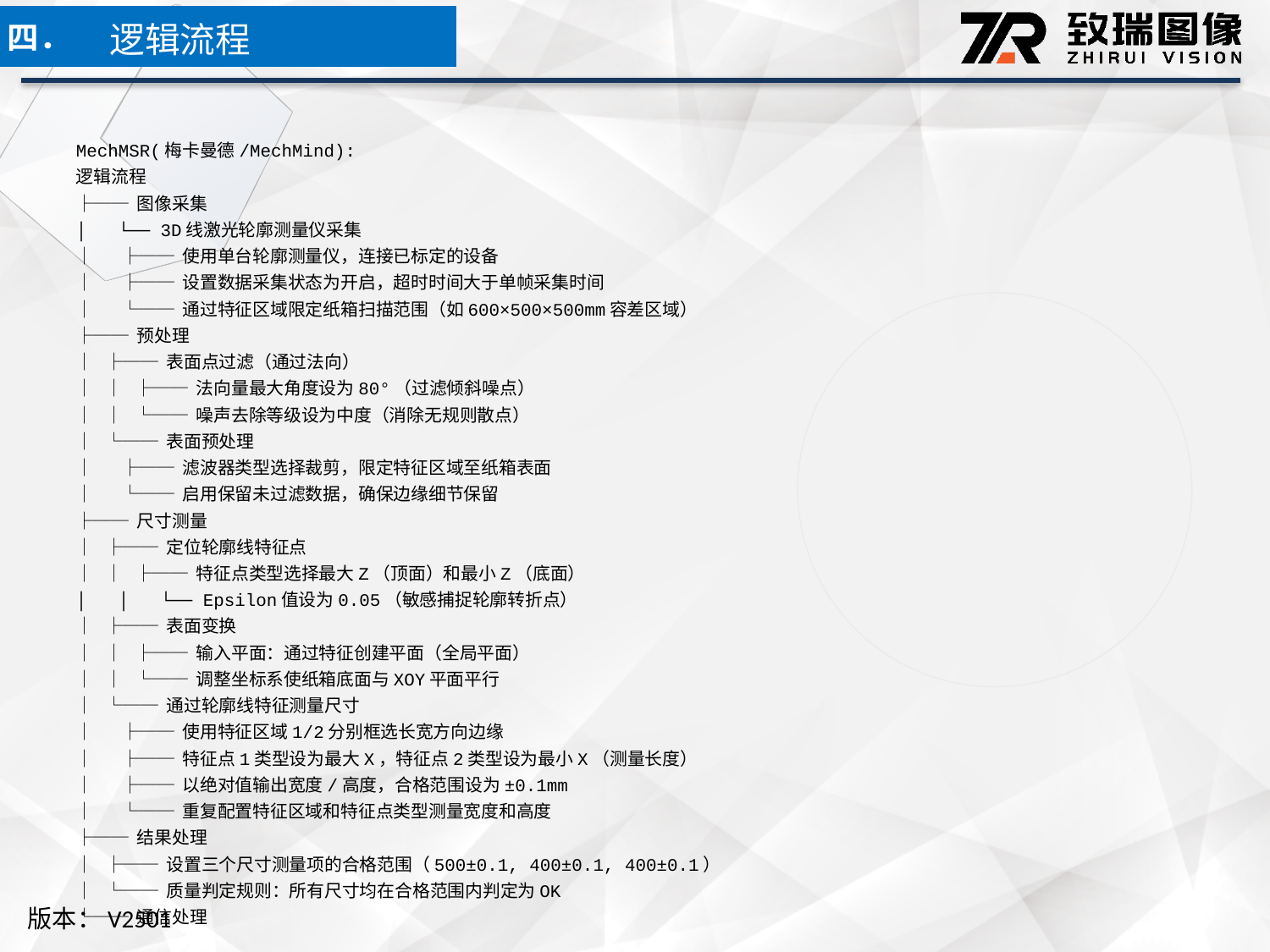

逻辑流程
四．

MechMSR(梅卡曼德/MechMind):
逻辑流程
├── 图像采集
│   └── 3D线激光轮廓测量仪采集
│       ├── 使用单台轮廓测量仪，连接已标定的设备
│       ├── 设置数据采集状态为开启，超时时间大于单帧采集时间
│       └── 通过特征区域限定纸箱扫描范围（如600×500×500mm容差区域）
├── 预处理
│   ├── 表面点过滤（通过法向）
│   │   ├── 法向量最大角度设为80°（过滤倾斜噪点）
│   │   └── 噪声去除等级设为中度（消除无规则散点）
│   └── 表面预处理
│       ├── 滤波器类型选择裁剪，限定特征区域至纸箱表面
│       └── 启用保留未过滤数据，确保边缘细节保留
├── 尺寸测量
│   ├── 定位轮廓线特征点
│   │   ├── 特征点类型选择最大Z（顶面）和最小Z（底面）
│   │   └── Epsilon值设为0.05（敏感捕捉轮廓转折点）
│   ├── 表面变换
│   │   ├── 输入平面：通过特征创建平面（全局平面）
│   │   └── 调整坐标系使纸箱底面与XOY平面平行
│   └── 通过轮廓线特征测量尺寸
│       ├── 使用特征区域1/2分别框选长宽方向边缘
│       ├── 特征点1类型设为最大X，特征点2类型设为最小X（测量长度）
│       ├── 以绝对值输出宽度/高度，合格范围设为±0.1mm
│       └── 重复配置特征区域和特征点类型测量宽度和高度
├── 结果处理
│   ├── 设置三个尺寸测量项的合格范围（500±0.1, 400±0.1, 400±0.1）
│   └── 质量判定规则：所有尺寸均在合格范围内判定为OK
└── 通信处理